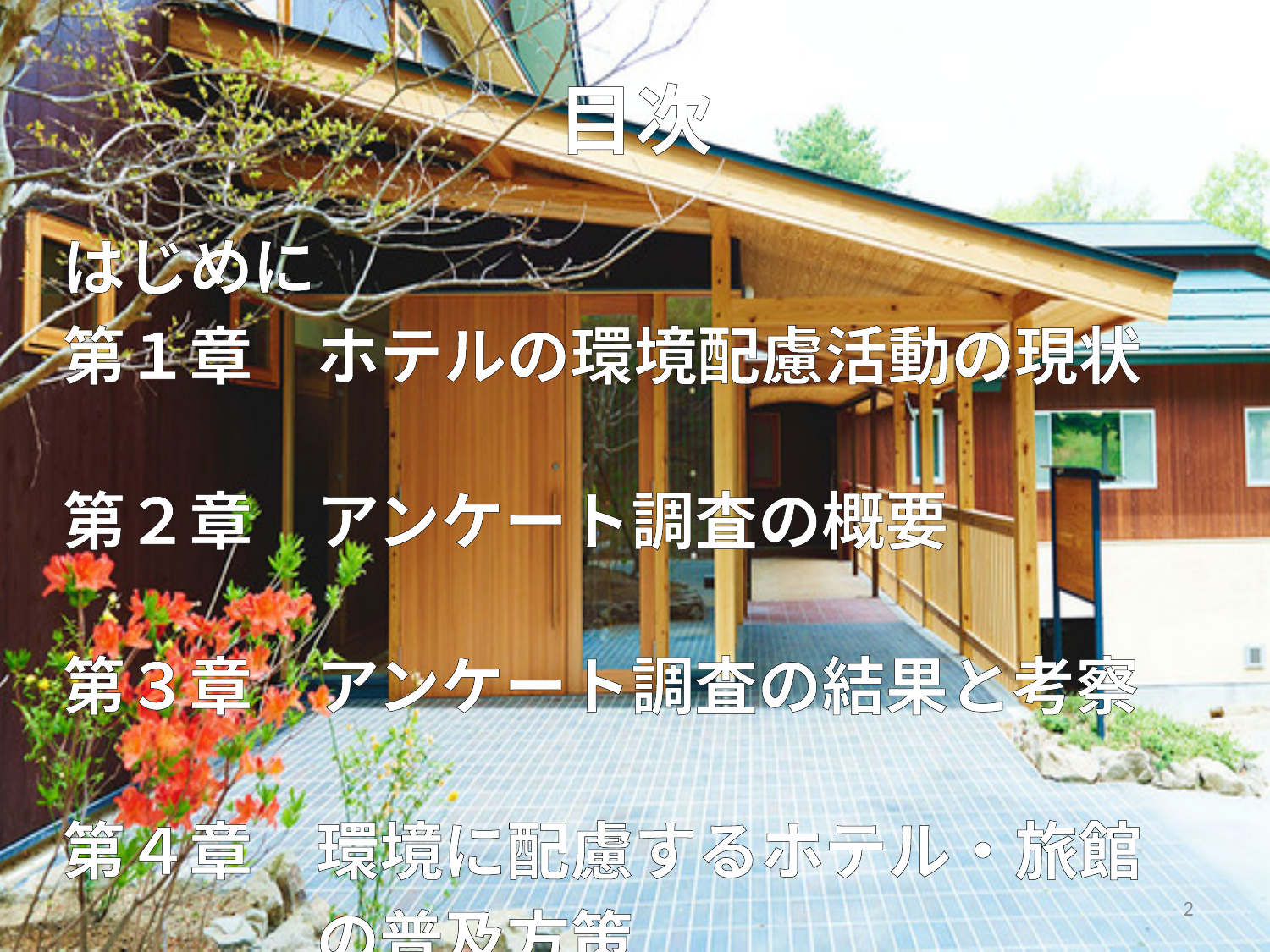

# 目次
はじめに
第１章　ホテルの環境配慮活動の現状
第２章　アンケート調査の概要
第３章　アンケート調査の結果と考察
第４章　環境に配慮するホテル・旅館
　　　　の普及方策
おわりに
2